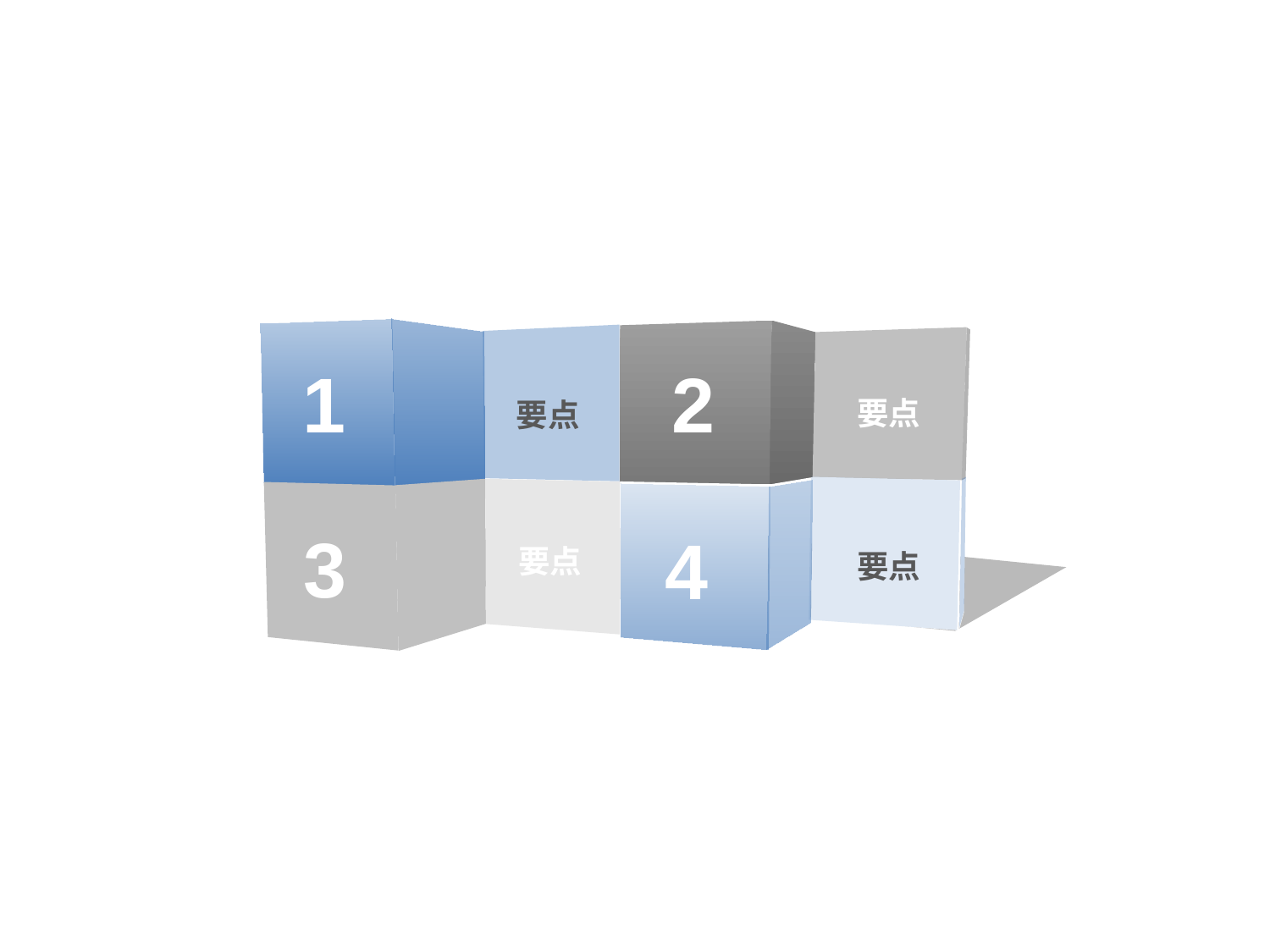

1
2
要点
要点

3
4
要点

要点